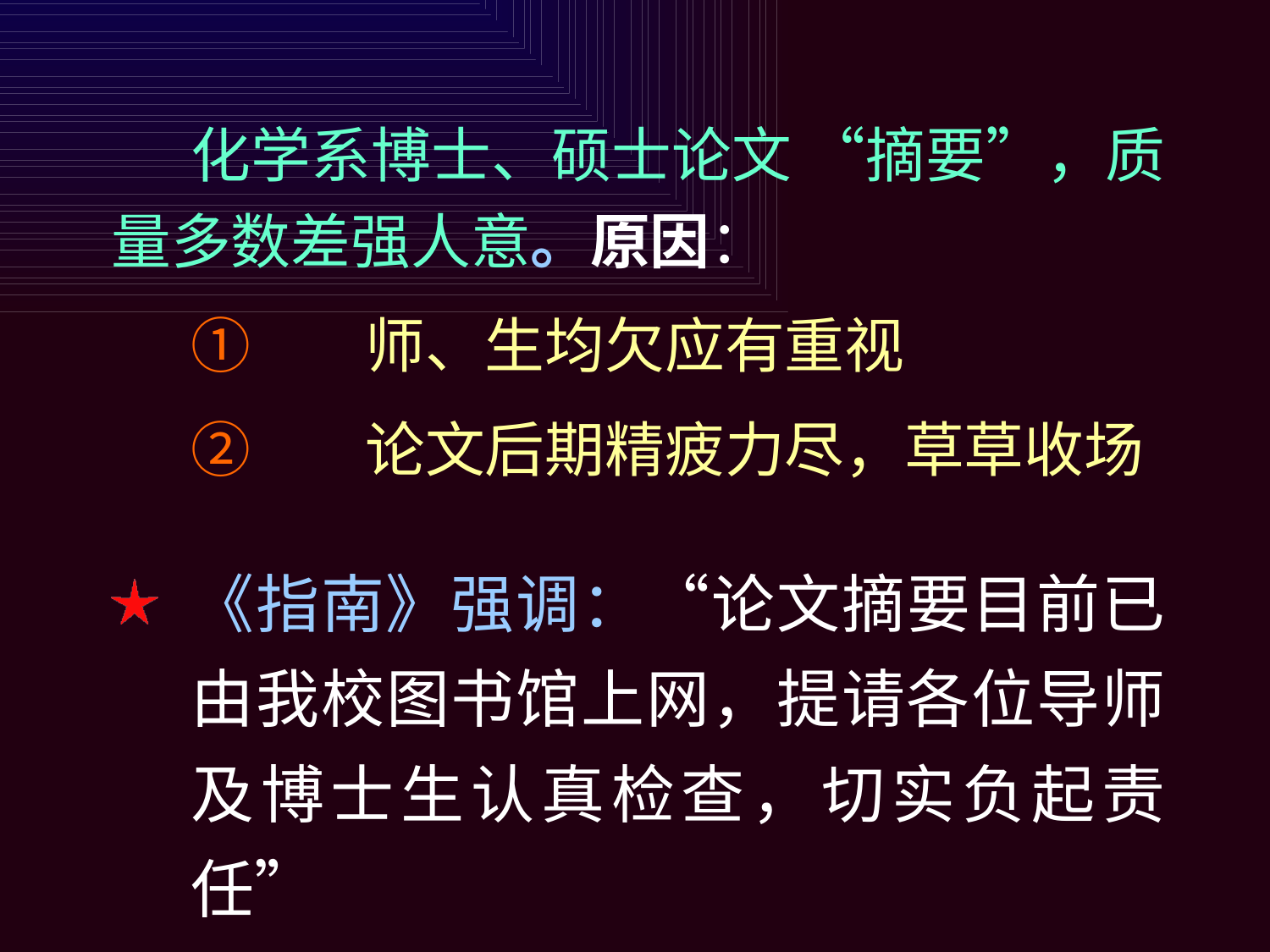

化学系博士、硕士论文 “摘要”，质量多数差强人意。原因：
① 	师、生均欠应有重视
② 	论文后期精疲力尽，草草收场
《指南》强调：“论文摘要目前已由我校图书馆上网，提请各位导师及博士生认真检查，切实负起责任”